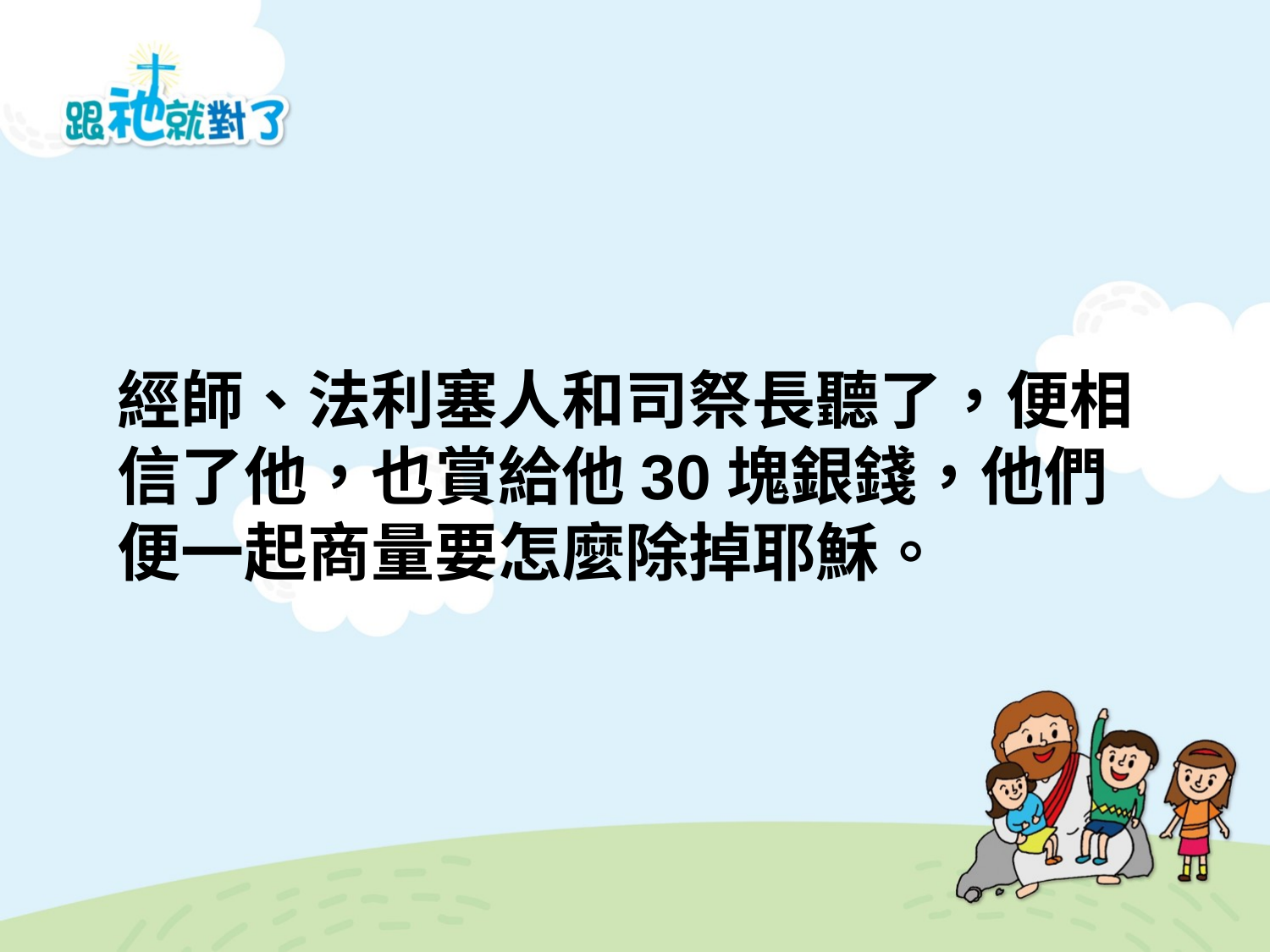

經師、法利塞人和司祭長聽了，便相信了他，也賞給他30塊銀錢，他們便一起商量要怎麼除掉耶穌。